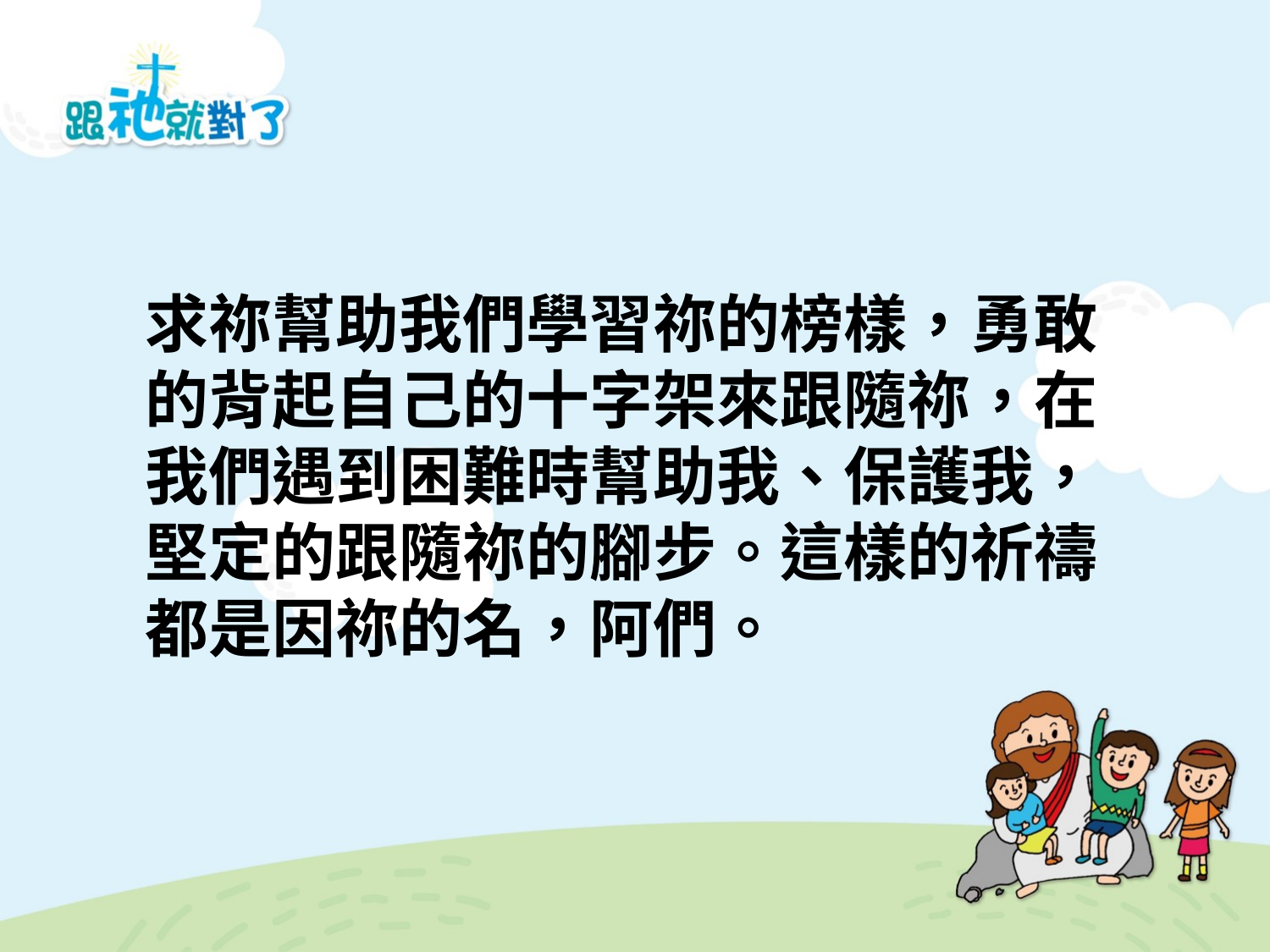

求祢幫助我們學習祢的榜樣，勇敢的背起自己的十字架來跟隨祢，在我們遇到困難時幫助我、保護我，堅定的跟隨祢的腳步。這樣的祈禱都是因祢的名，阿們。